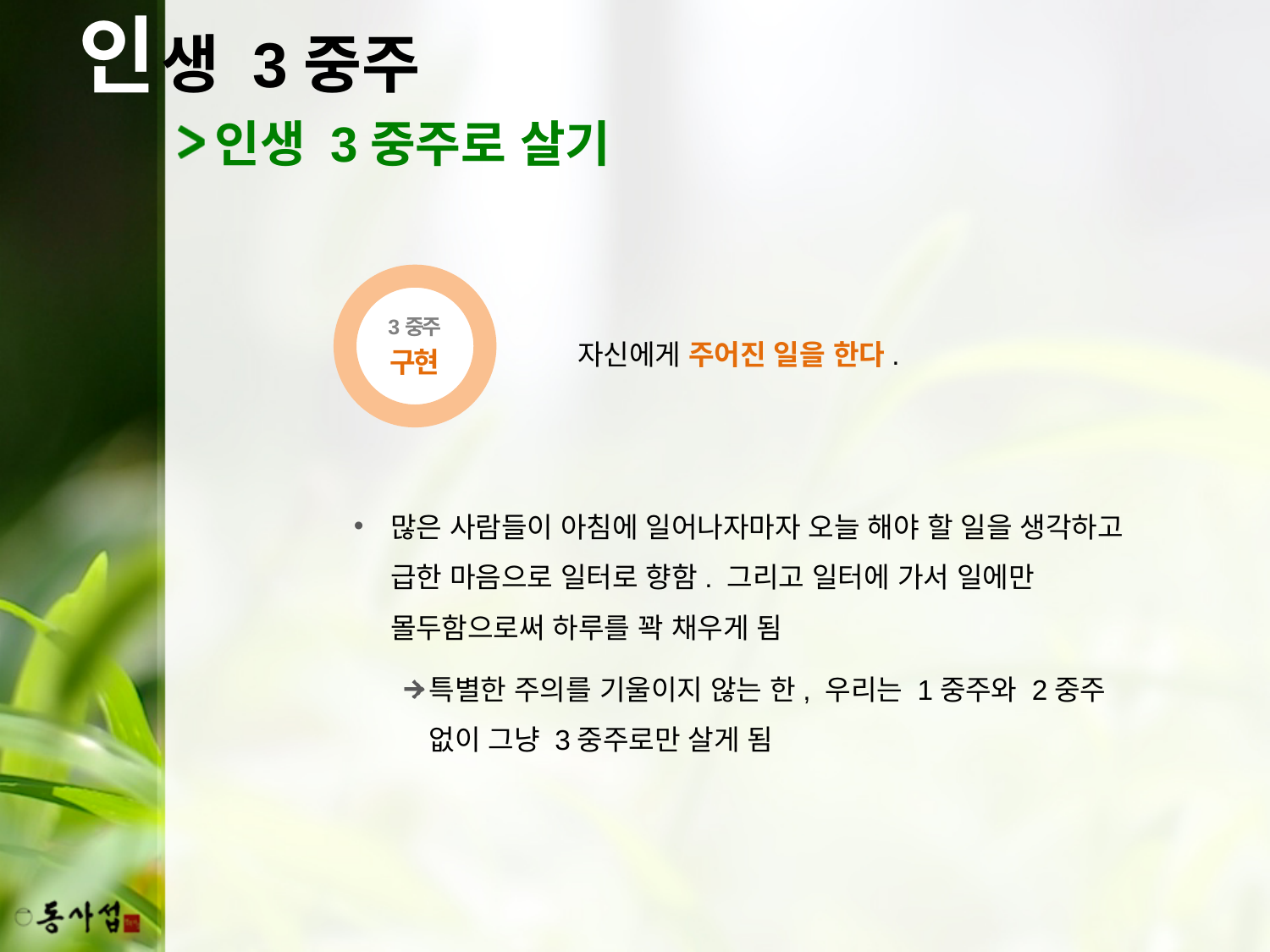

인
생 3중주
인생 3중주로 살기
3중주
구현
자신에게 주어진 일을 한다.
많은 사람들이 아침에 일어나자마자 오늘 해야 할 일을 생각하고 급한 마음으로 일터로 향함. 그리고 일터에 가서 일에만 몰두함으로써 하루를 꽉 채우게 됨
특별한 주의를 기울이지 않는 한, 우리는 1중주와 2중주 없이 그냥 3중주로만 살게 됨